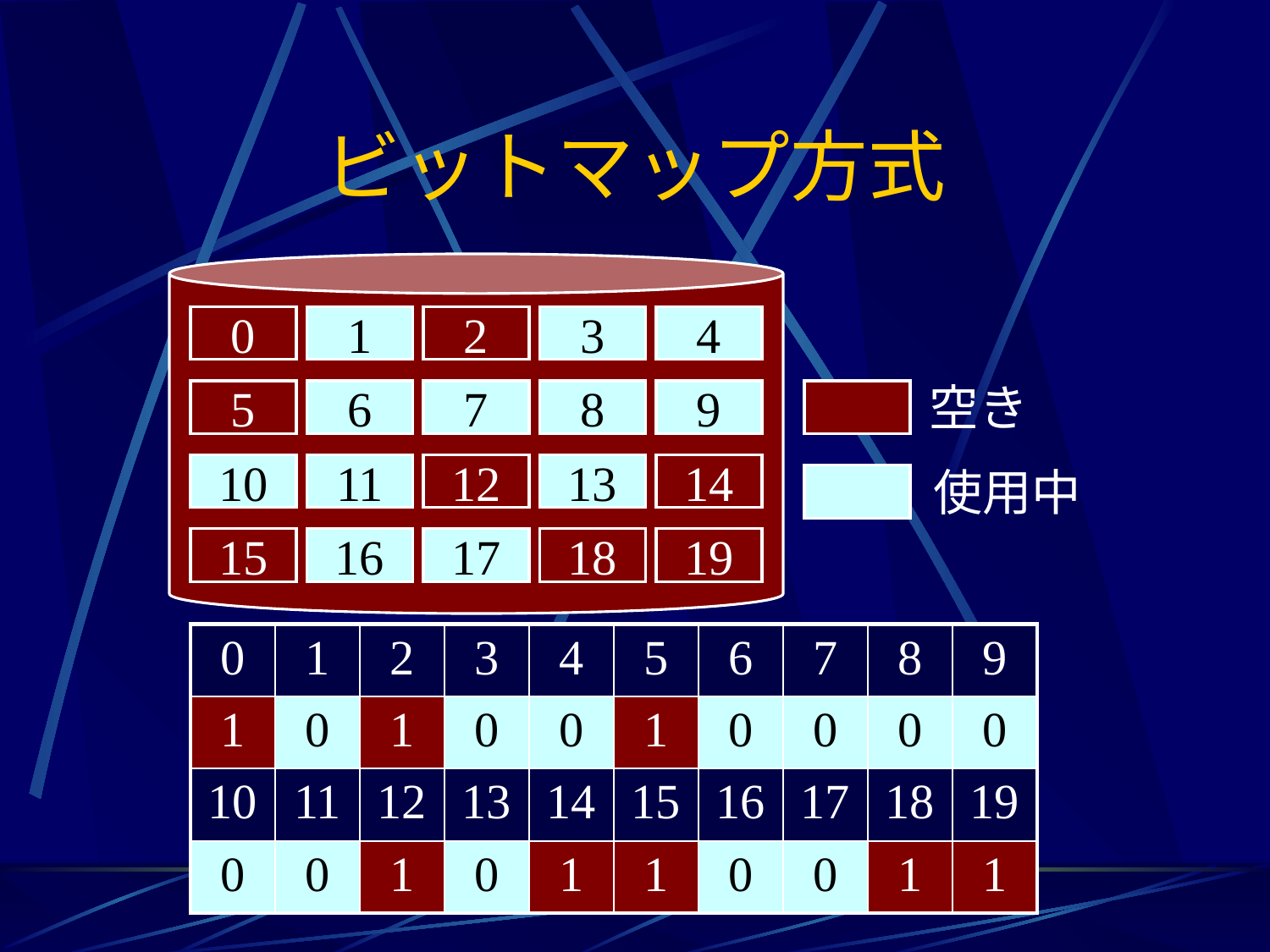

# ビットマップ方式

0
1
2
3
4
5
6
7
8
9
10
11
12
13
14
15
16
17
18
19
空き

使用中

| 0 | 1 | 2 | 3 | 4 | 5 | 6 | 7 | 8 | 9 |
| --- | --- | --- | --- | --- | --- | --- | --- | --- | --- |
| 1 | 0 | 1 | 0 | 0 | 1 | 0 | 0 | 0 | 0 |
| 10 | 11 | 12 | 13 | 14 | 15 | 16 | 17 | 18 | 19 |
| 0 | 0 | 1 | 0 | 1 | 1 | 0 | 0 | 1 | 1 |